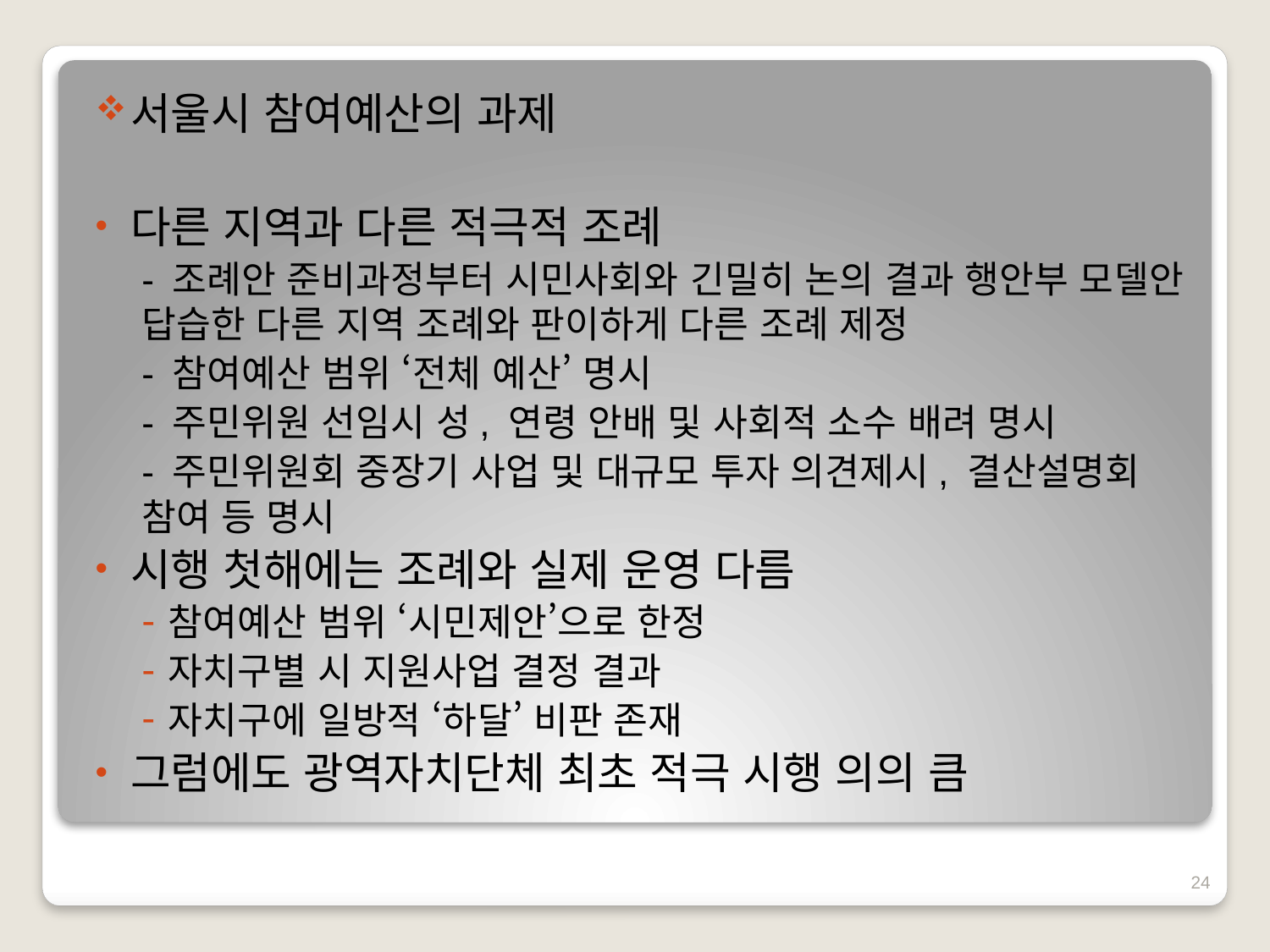

서울시 참여예산의 과제

다른 지역과 다른 적극적 조례
- 조례안 준비과정부터 시민사회와 긴밀히 논의 결과 행안부 모델안 답습한 다른 지역 조례와 판이하게 다른 조례 제정
- 참여예산 범위 ‘전체 예산’ 명시
- 주민위원 선임시 성, 연령 안배 및 사회적 소수 배려 명시
- 주민위원회 중장기 사업 및 대규모 투자 의견제시, 결산설명회 참여 등 명시
시행 첫해에는 조례와 실제 운영 다름
참여예산 범위 ‘시민제안’으로 한정
자치구별 시 지원사업 결정 결과
자치구에 일방적 ‘하달’ 비판 존재
그럼에도 광역자치단체 최초 적극 시행 의의 큼
24